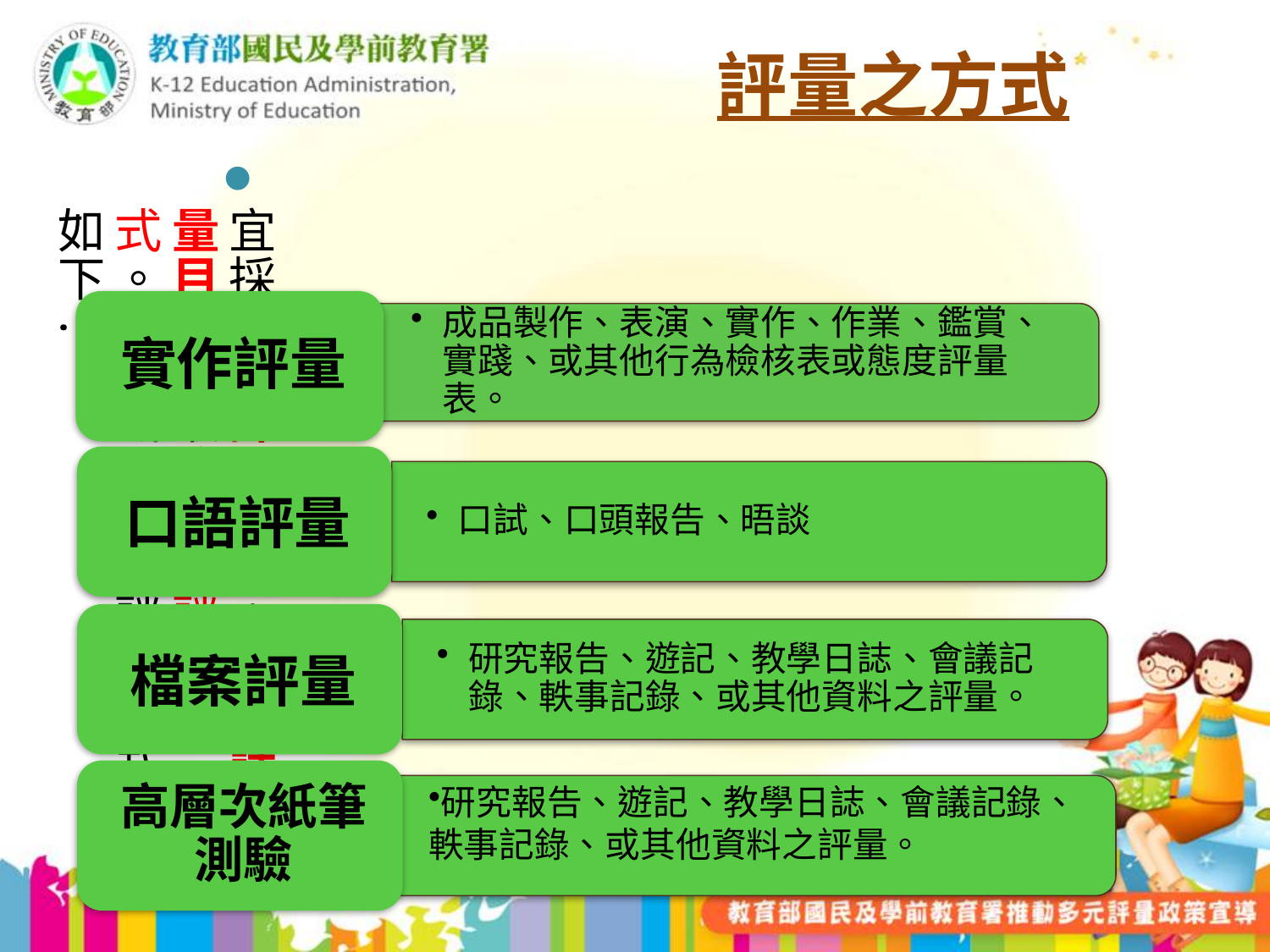

評量之方式
宜採多元評量方式，依據評量目的選取適切的評量方式。本領域可採的評量方式如下:
成品製作、表演、實作、作業、鑑賞、實踐、或其他行為檢核表或態度評量表。
實作評量
口試、口頭報告、晤談
口語評量
研究報告、遊記、教學日誌、會議記錄、軼事記錄、或其他資料之評量。
檔案評量
研究報告、遊記、教學日誌、會議記錄、軼事記錄、或其他資料之評量。

高層次紙筆測驗